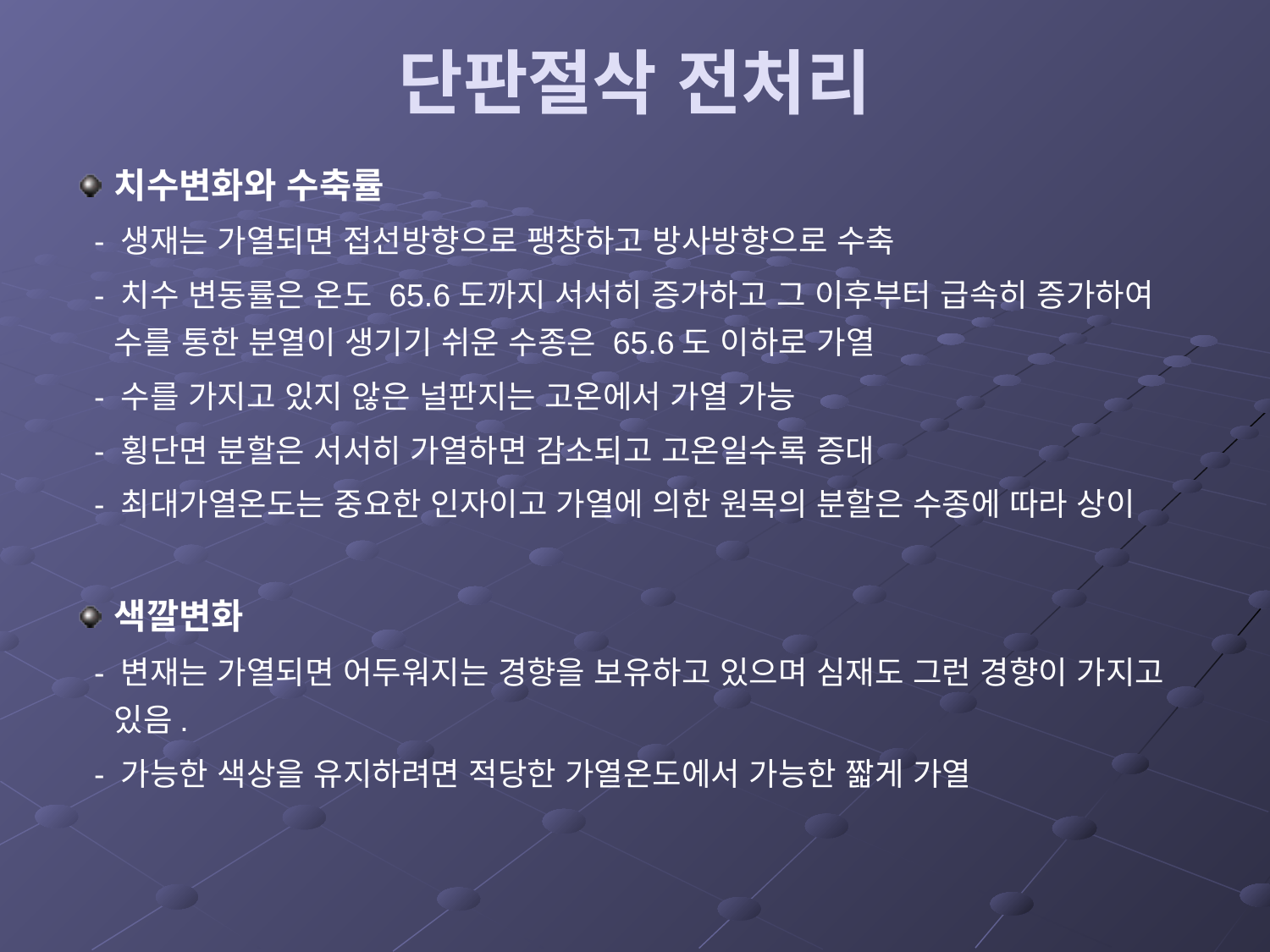

# 단판절삭 전처리
치수변화와 수축률
  - 생재는 가열되면 접선방향으로 팽창하고 방사방향으로 수축
  - 치수 변동률은 온도 65.6도까지 서서히 증가하고 그 이후부터 급속히 증가하여 수를 통한 분열이 생기기 쉬운 수종은 65.6도 이하로 가열
  - 수를 가지고 있지 않은 널판지는 고온에서 가열 가능
  - 횡단면 분할은 서서히 가열하면 감소되고 고온일수록 증대
  - 최대가열온도는 중요한 인자이고 가열에 의한 원목의 분할은 수종에 따라 상이

색깔변화
  - 변재는 가열되면 어두워지는 경향을 보유하고 있으며 심재도 그런 경향이 가지고 있음.
  - 가능한 색상을 유지하려면 적당한 가열온도에서 가능한 짧게 가열